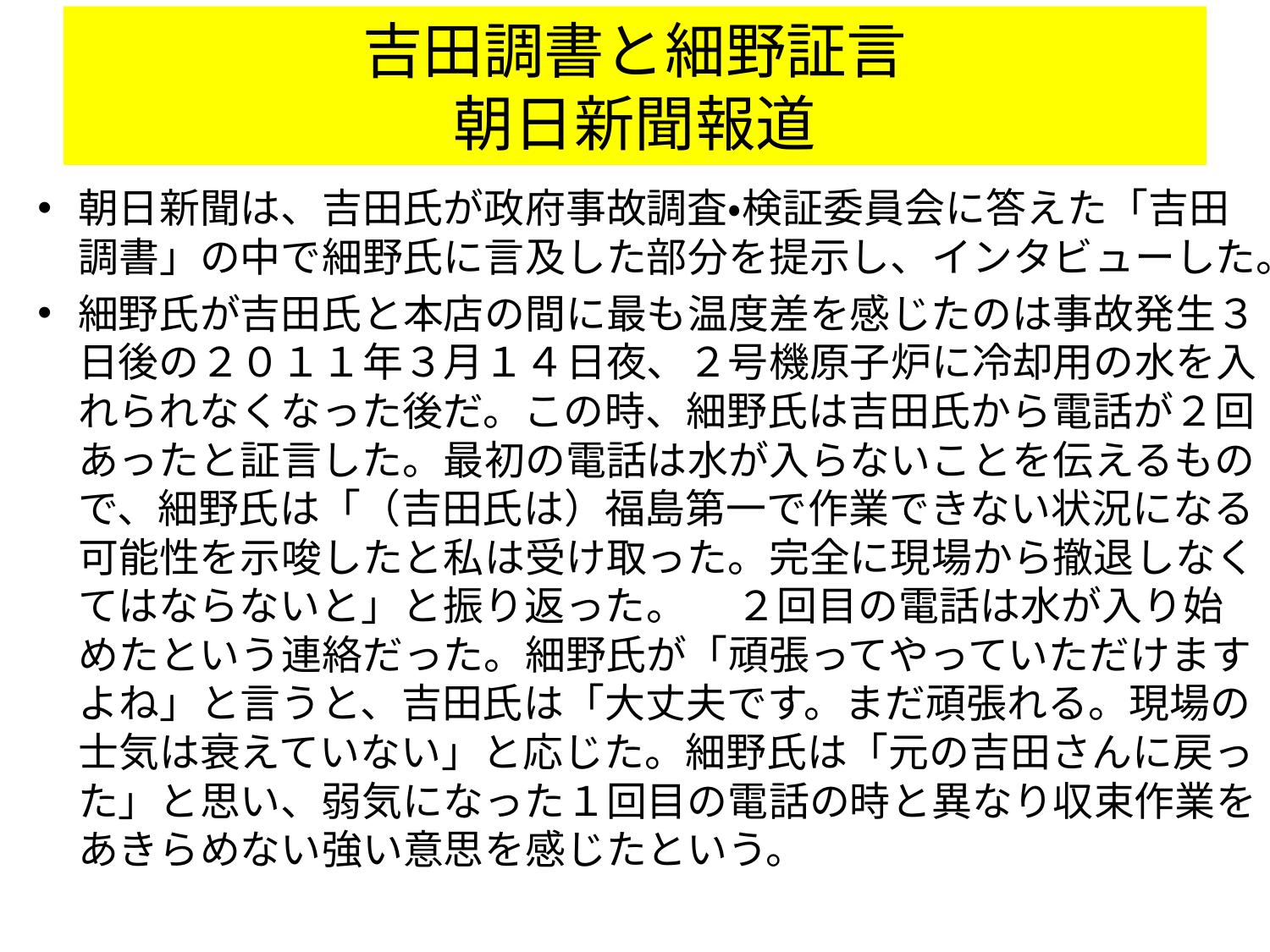

# 吉田調書と細野証言 朝日新聞報道
朝日新聞は、吉田氏が政府事故調査・検証委員会に答えた「吉田調書」の中で細野氏に言及した部分を提示し、インタビューした。
細野氏が吉田氏と本店の間に最も温度差を感じたのは事故発生３日後の２０１１年３月１４日夜、２号機原子炉に冷却用の水を入れられなくなった後だ。この時、細野氏は吉田氏から電話が２回あったと証言した。最初の電話は水が入らないことを伝えるもので、細野氏は「（吉田氏は）福島第一で作業できない状況になる可能性を示唆したと私は受け取った。完全に現場から撤退しなくてはならないと」と振り返った。 　２回目の電話は水が入り始めたという連絡だった。細野氏が「頑張ってやっていただけますよね」と言うと、吉田氏は「大丈夫です。まだ頑張れる。現場の士気は衰えていない」と応じた。細野氏は「元の吉田さんに戻った」と思い、弱気になった１回目の電話の時と異なり収束作業をあきらめない強い意思を感じたという。